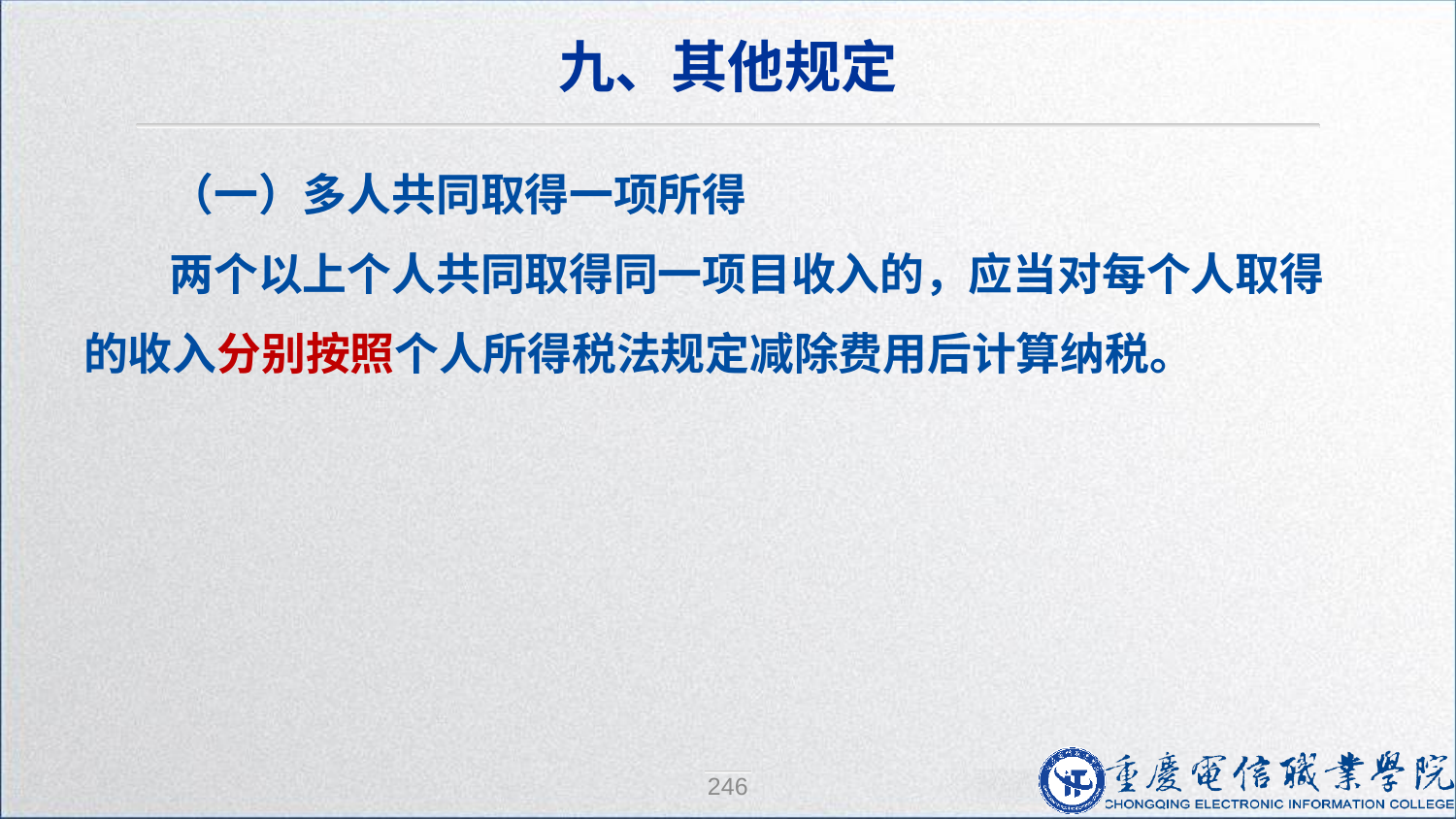

九、其他规定
（一）多人共同取得一项所得
两个以上个人共同取得同一项目收入的，应当对每个人取得的收入分别按照个人所得税法规定减除费用后计算纳税。
246